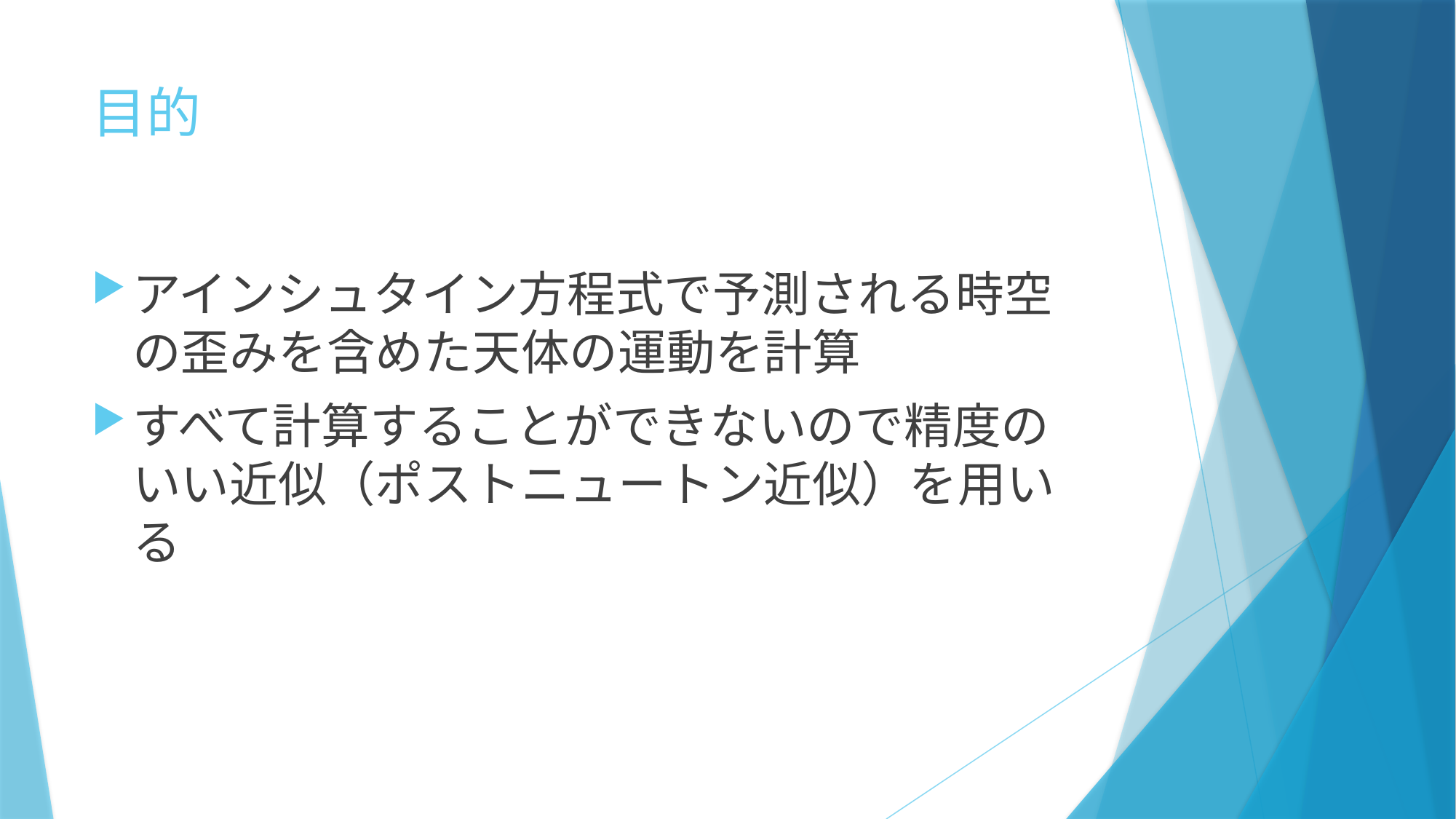

# 目的
アインシュタイン方程式で予測される時空の歪みを含めた天体の運動を計算
すべて計算することができないので精度のいい近似（ポストニュートン近似）を用いる